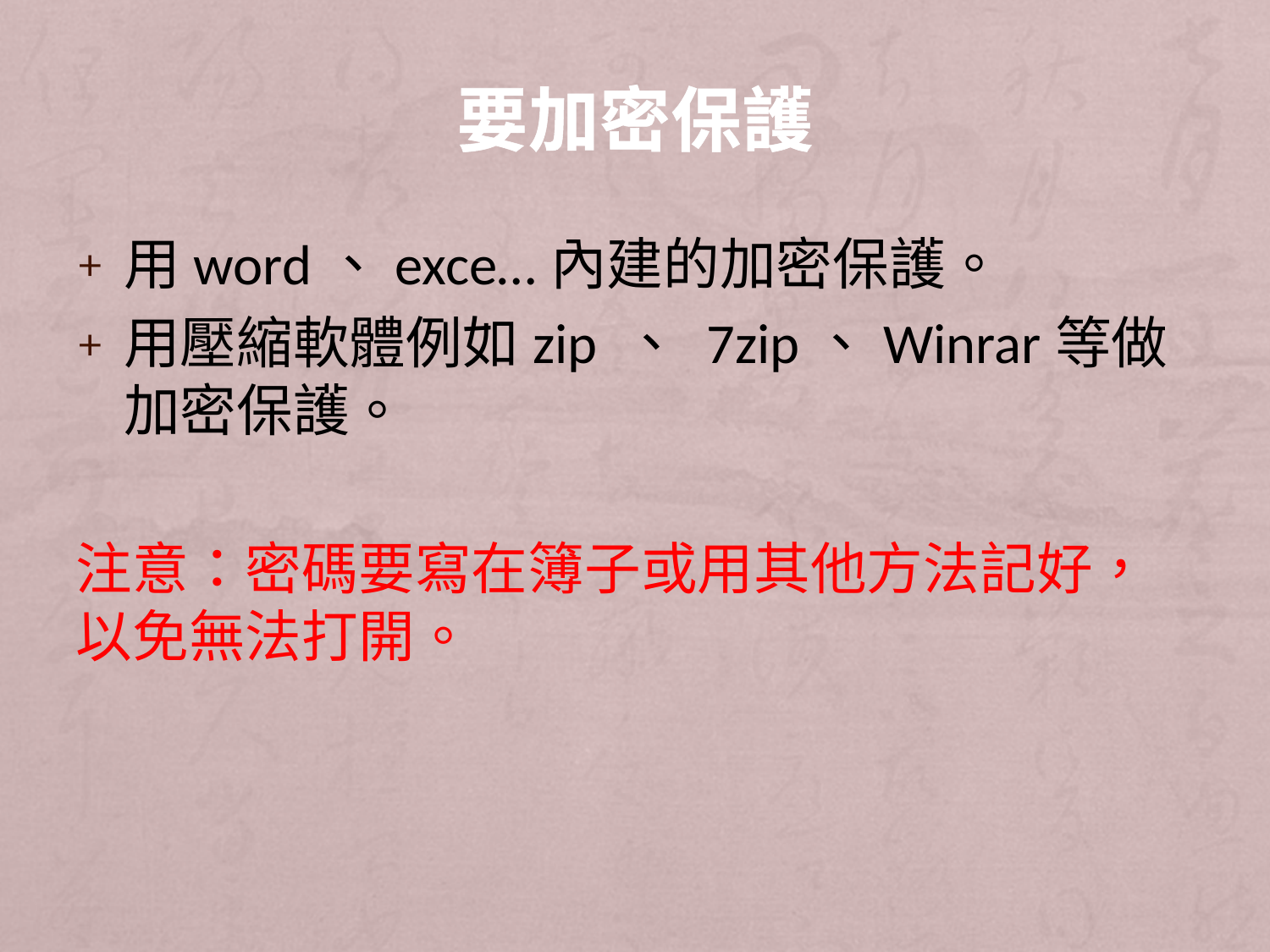

# 要加密保護
用word、exce…內建的加密保護。
用壓縮軟體例如zip 、 7zip、Winrar等做加密保護。

注意：密碼要寫在簿子或用其他方法記好，以免無法打開。